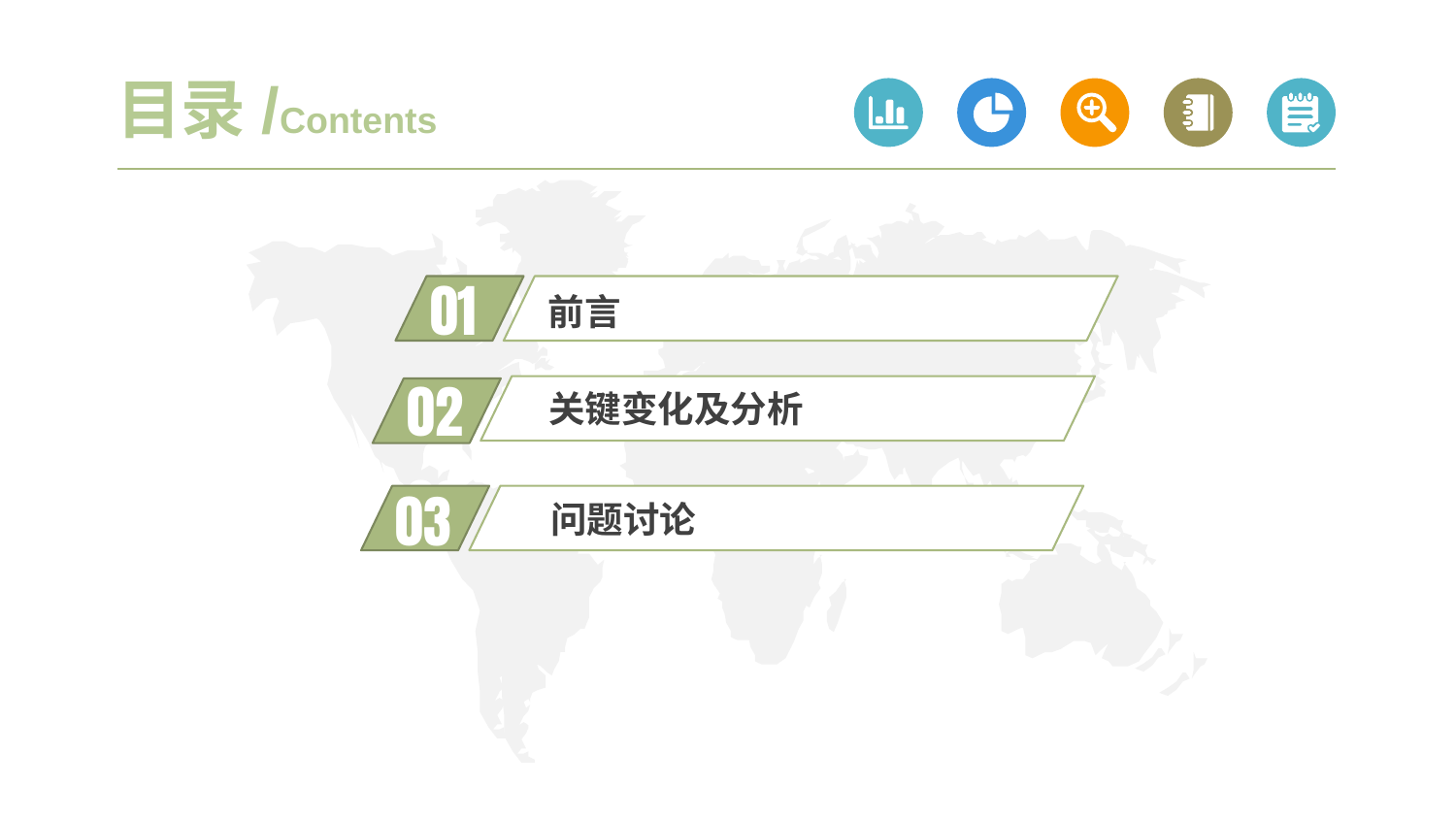

目录/Contents

01

02

03

前言
关键变化及分析
03

问题讨论